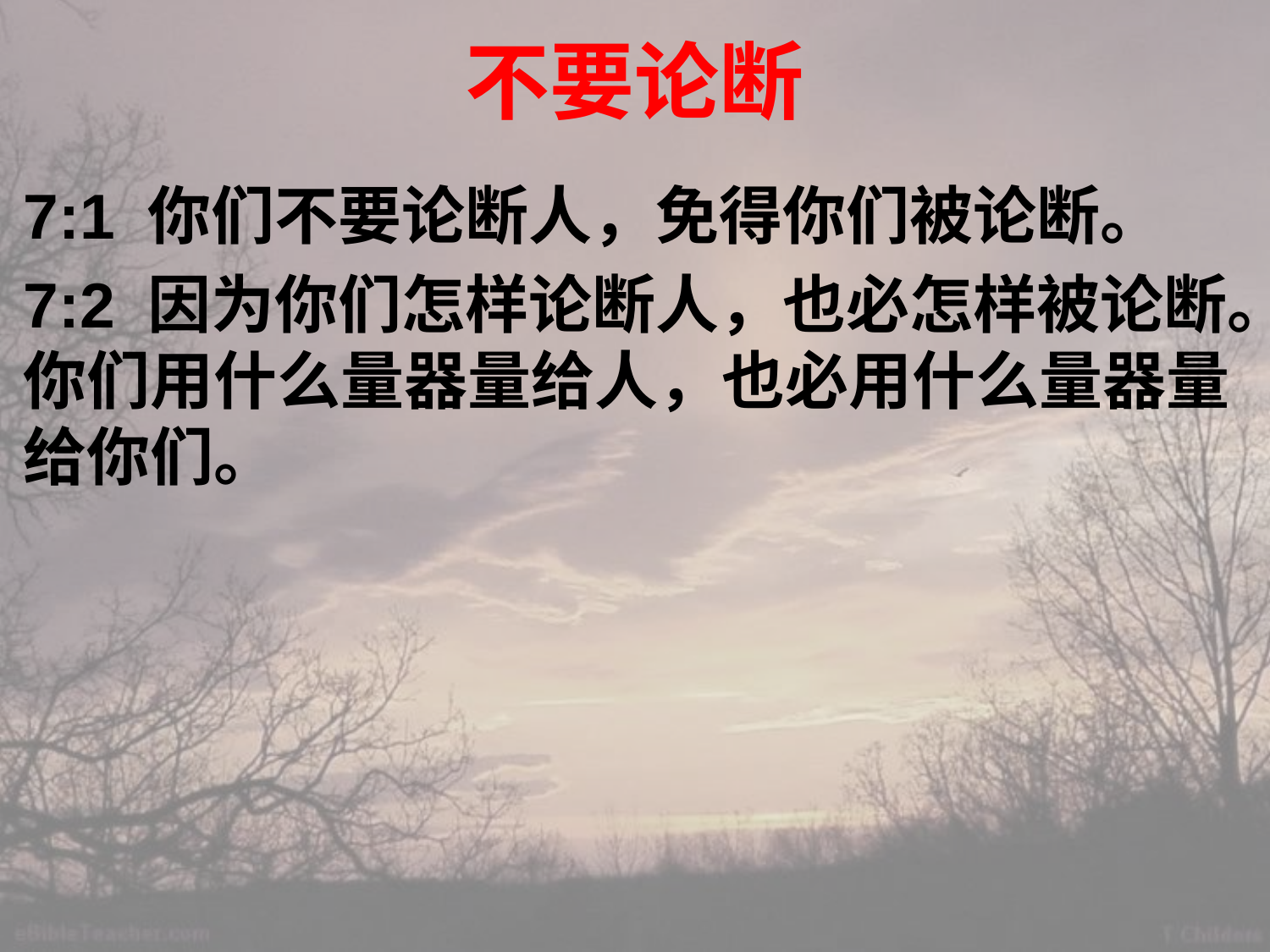

# 不要论断
7:1 你们不要论断人，免得你们被论断。
7:2 因为你们怎样论断人，也必怎样被论断。你们用什么量器量给人，也必用什么量器量给你们。